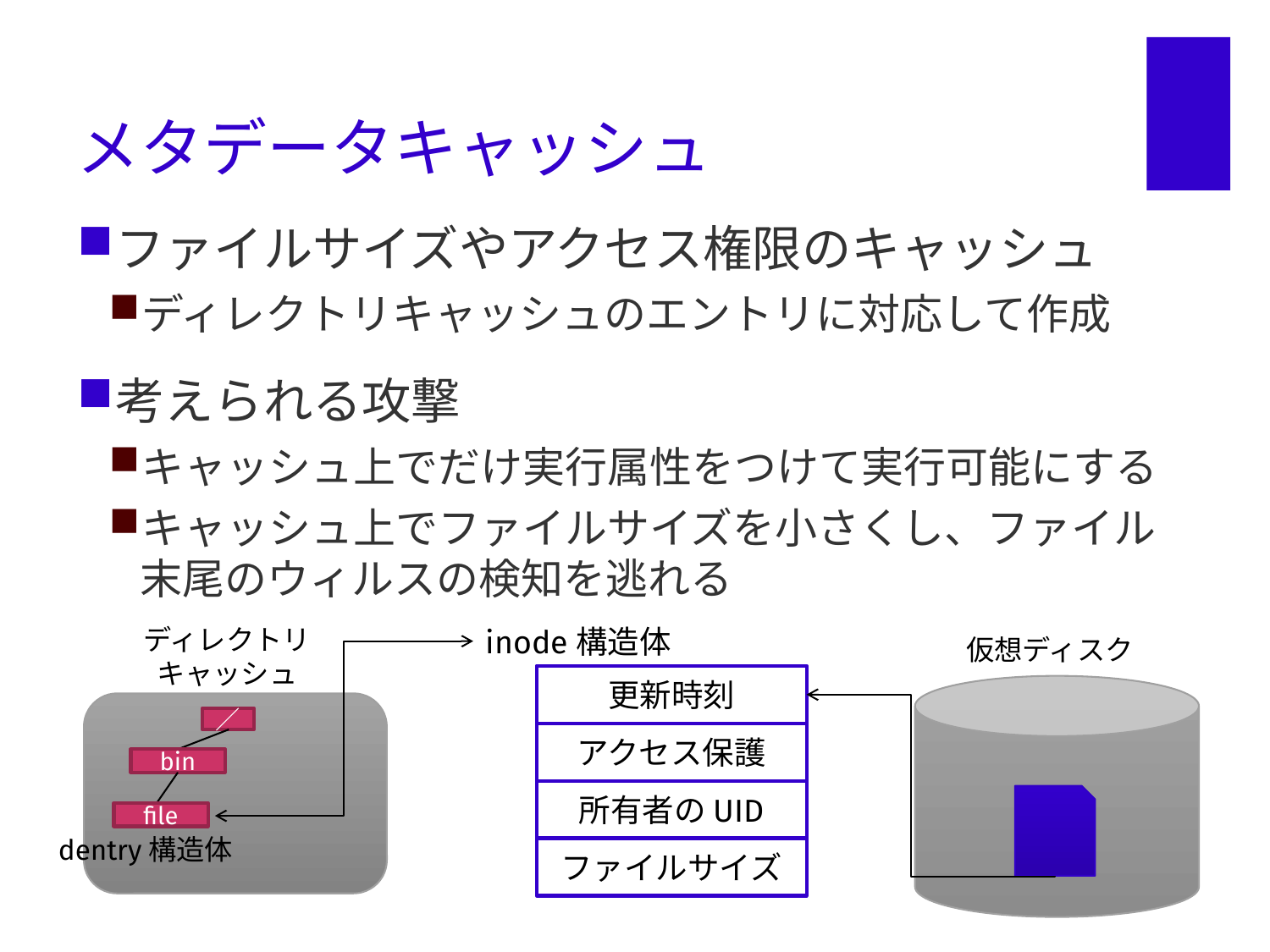

# メタデータキャッシュ
ファイルサイズやアクセス権限のキャッシュ
ディレクトリキャッシュのエントリに対応して作成
考えられる攻撃
キャッシュ上でだけ実行属性をつけて実行可能にする
キャッシュ上でファイルサイズを小さくし、ファイル末尾のウィルスの検知を逃れる
ディレクトリ
キャッシュ
inode構造体
仮想ディスク
更新時刻
アクセス保護
所有者のUID
ファイルサイズ

／
bin

file
dentry構造体